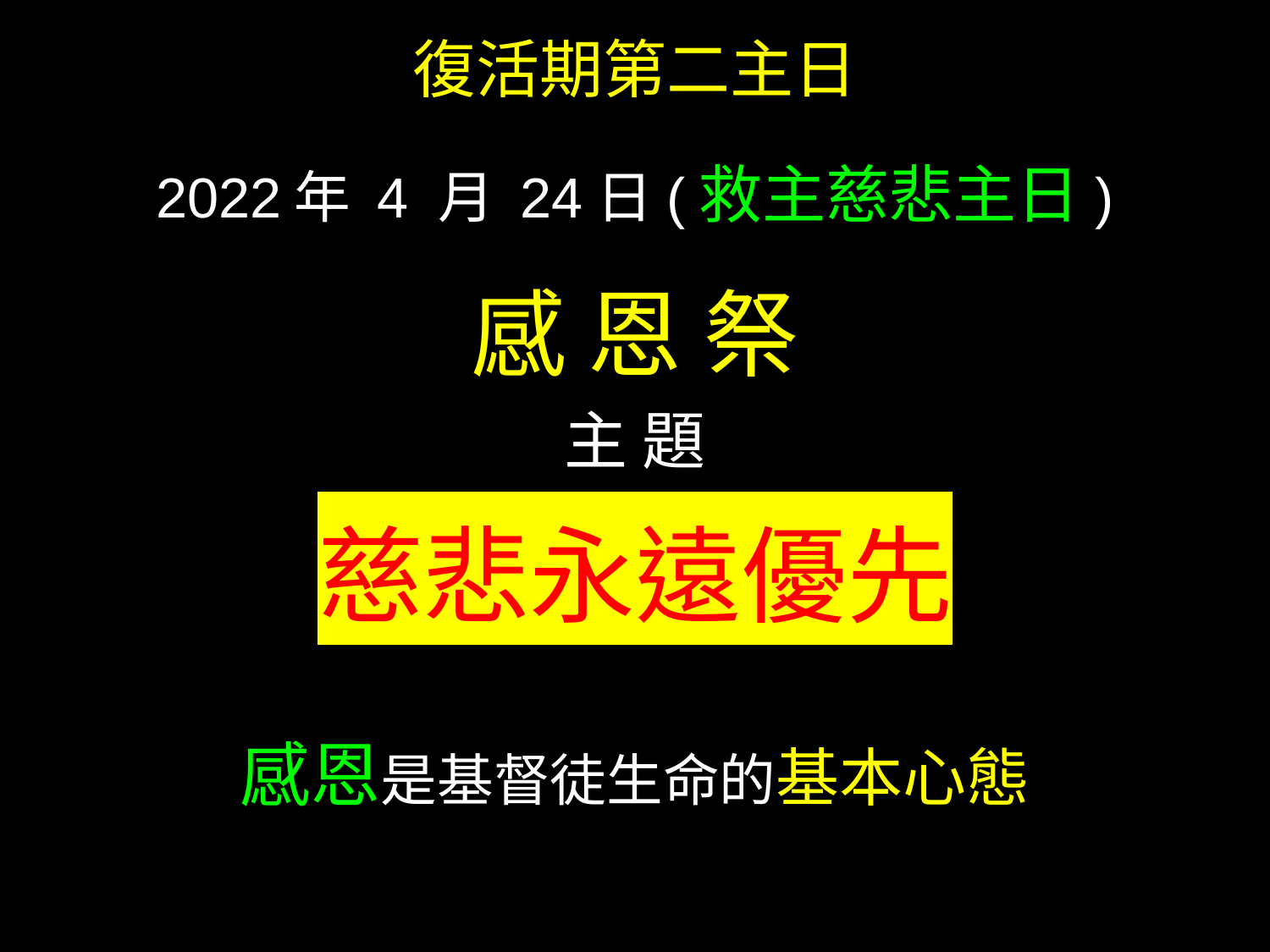

復活期第二主日

2022年 4 月 24日(救主慈悲主日)

感 恩 祭

主 題
慈悲永遠優先

感恩是基督徒生命的基本心態